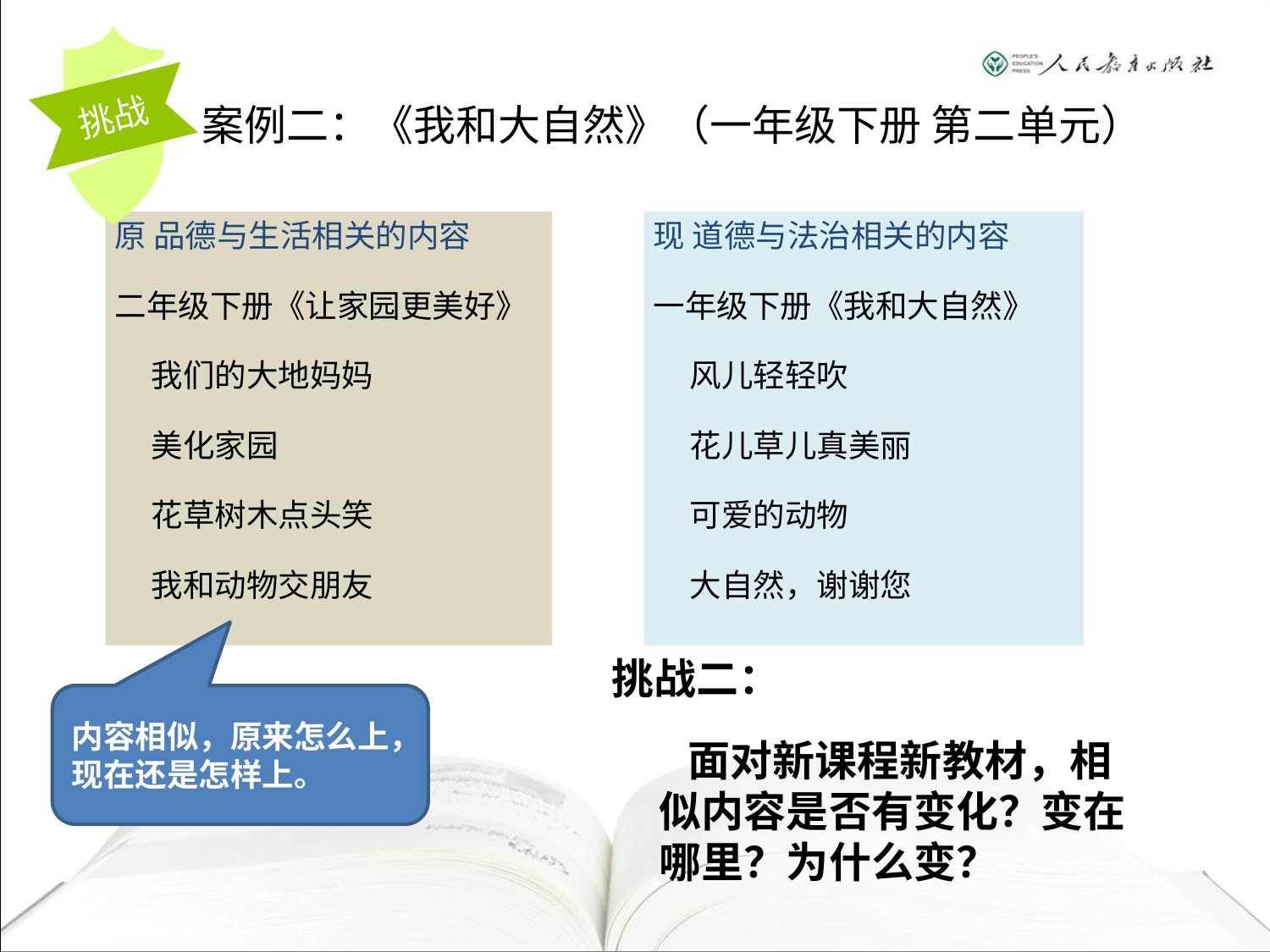

挑战
案例二：《我和大自然》（一年级下册 第二单元）
原 品德与生活相关的内容
二年级下册《让家园更美好》
    我们的大地妈妈
    美化家园
    花草树木点头笑
    我和动物交朋友
现 道德与法治相关的内容
一年级下册《我和大自然》
    风儿轻轻吹
    花儿草儿真美丽
    可爱的动物
    大自然，谢谢您
挑战二：
       面对新课程新教材，相似内容是否有变化？变在哪里？为什么变？
内容相似，原来怎么上，现在还是怎样上。